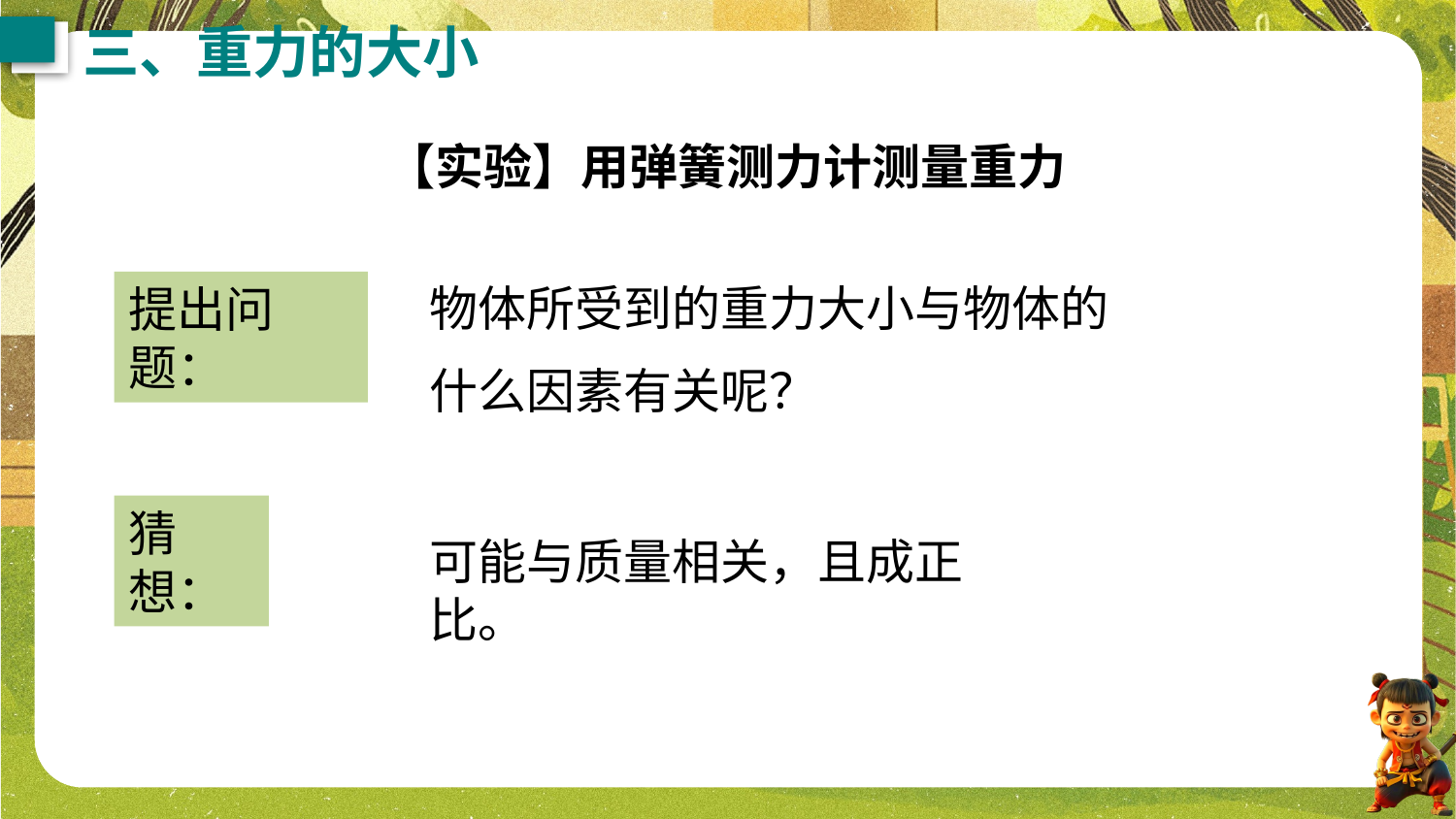

三、重力的大小

【实验】用弹簧测力计测量重力
物体所受到的重力大小与物体的
什么因素有关呢？
提出问题：
猜想：
可能与质量相关，且成正比。